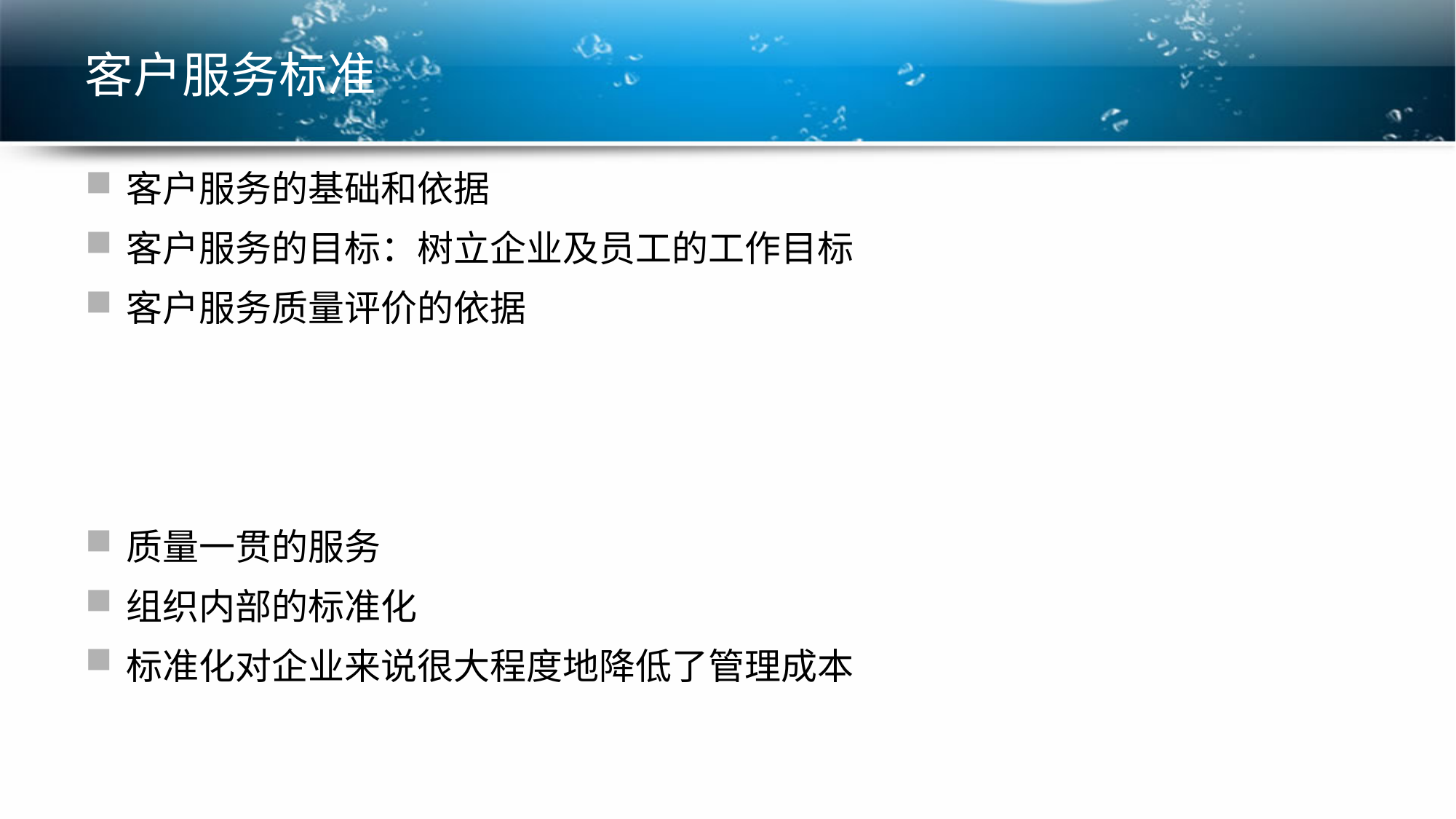

# 客户服务标准
客户服务的基础和依据
客户服务的目标：树立企业及员工的工作目标
客户服务质量评价的依据

质量一贯的服务
组织内部的标准化
标准化对企业来说很大程度地降低了管理成本